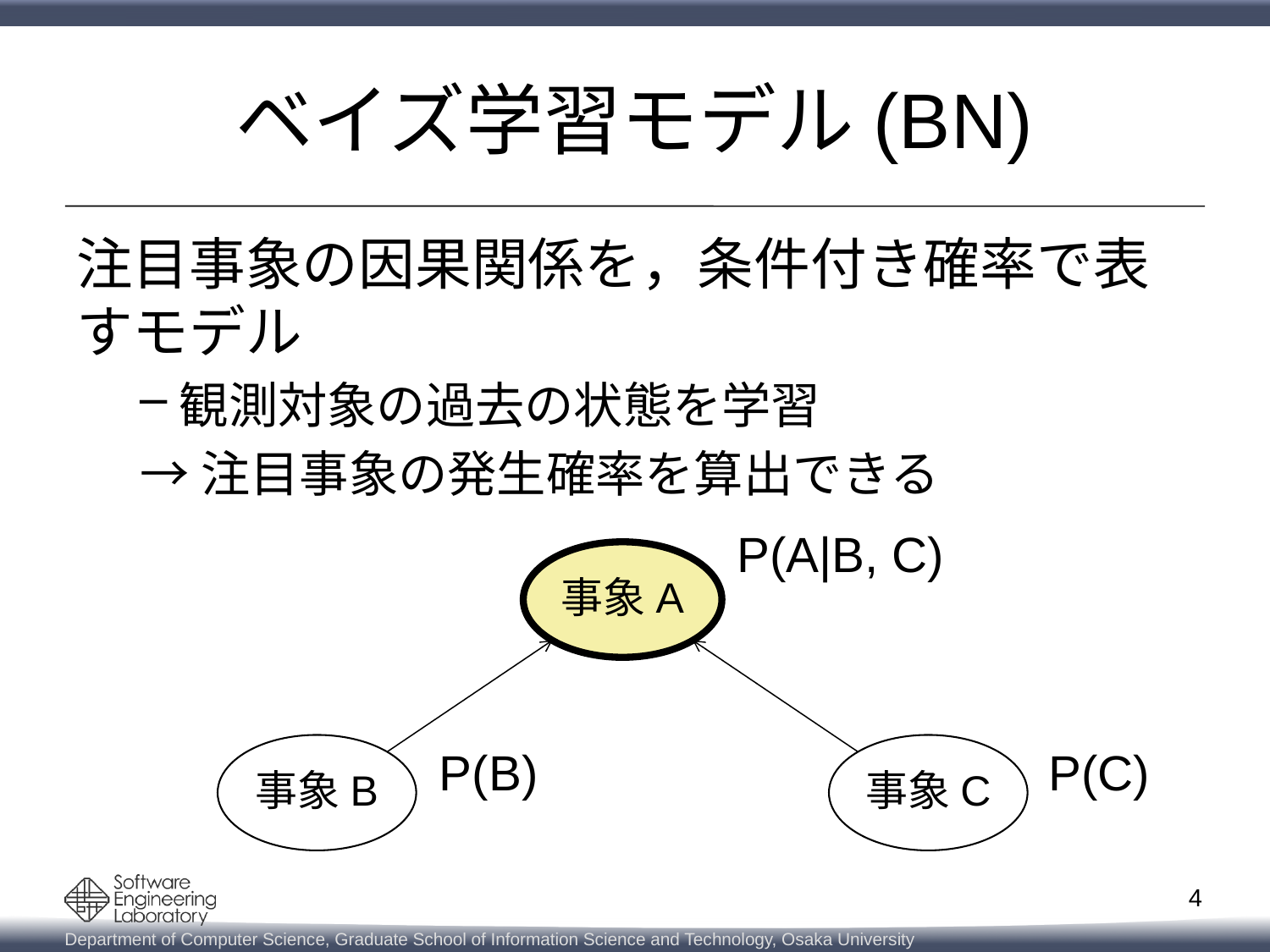

# ベイズ学習モデル(BN)
注目事象の因果関係を，条件付き確率で表すモデル
観測対象の過去の状態を学習
→注目事象の発生確率を算出できる
P(A|B, C)
事象A
事象B
事象C
P(B)
P(C)
4